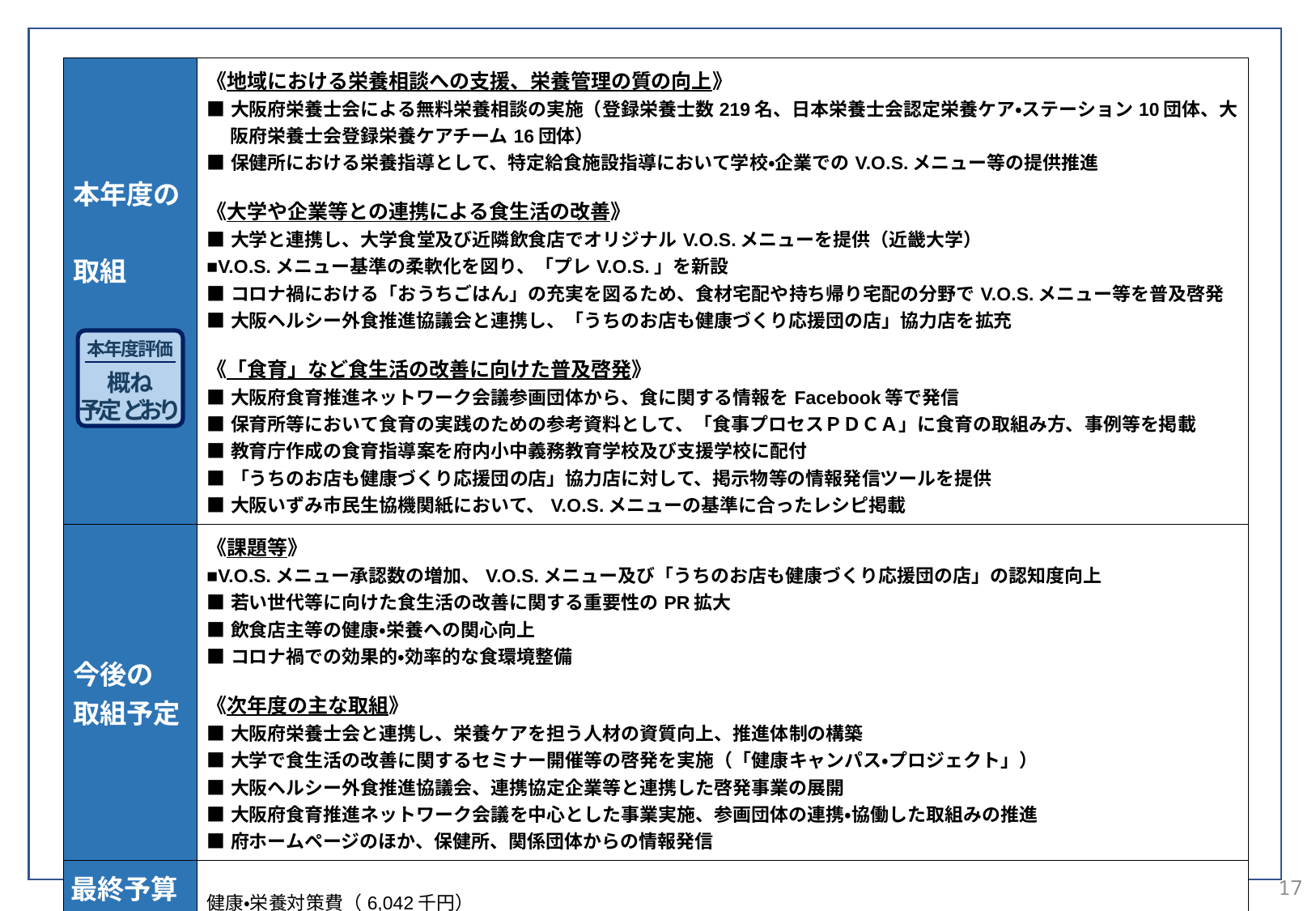

| 本年度の 取組 | 《地域における栄養相談への支援、栄養管理の質の向上》 ■大阪府栄養士会による無料栄養相談の実施（登録栄養士数219名、日本栄養士会認定栄養ケア・ステーション10団体、大阪府栄養士会登録栄養ケアチーム16団体） ■保健所における栄養指導として、特定給食施設指導において学校・企業でのV.O.S.メニュー等の提供推進 《大学や企業等との連携による食生活の改善》 ■大学と連携し、大学食堂及び近隣飲食店でオリジナルV.O.S.メニューを提供（近畿大学） ■V.O.S.メニュー基準の柔軟化を図り、「プレV.O.S.」を新設 ■コロナ禍における「おうちごはん」の充実を図るため、食材宅配や持ち帰り宅配の分野でV.O.S.メニュー等を普及啓発 ■大阪ヘルシー外食推進協議会と連携し、「うちのお店も健康づくり応援団の店」協力店を拡充 《「食育」など食生活の改善に向けた普及啓発》 ■大阪府食育推進ネットワーク会議参画団体から、食に関する情報をFacebook等で発信 ■保育所等において食育の実践のための参考資料として、「食事プロセスＰＤＣＡ」に食育の取組み方、事例等を掲載 ■教育庁作成の食育指導案を府内小中義務教育学校及び支援学校に配付 ■「うちのお店も健康づくり応援団の店」協力店に対して、掲示物等の情報発信ツールを提供 ■大阪いずみ市民生協機関紙において、V.O.S.メニューの基準に合ったレシピ掲載 |
| --- | --- |
| 今後の 取組予定 | 《課題等》 ■V.O.S.メニュー承認数の増加、V.O.S.メニュー及び「うちのお店も健康づくり応援団の店」の認知度向上 ■若い世代等に向けた食生活の改善に関する重要性のPR拡大 ■飲食店主等の健康・栄養への関心向上 ■コロナ禍での効果的・効率的な食環境整備 《次年度の主な取組》 ■大阪府栄養士会と連携し、栄養ケアを担う人材の資質向上、推進体制の構築 ■大学で食生活の改善に関するセミナー開催等の啓発を実施（「健康キャンパス・プロジェクト」） ■大阪ヘルシー外食推進協議会、連携協定企業等と連携した啓発事業の展開 ■大阪府食育推進ネットワーク会議を中心とした事業実施、参画団体の連携・協働した取組みの推進 ■府ホームページのほか、保健所、関係団体からの情報発信 |
| 最終予算 （主要事業） | 健康・栄養対策費（6,042千円） |
本年度評価

概ね
予定どおり
17